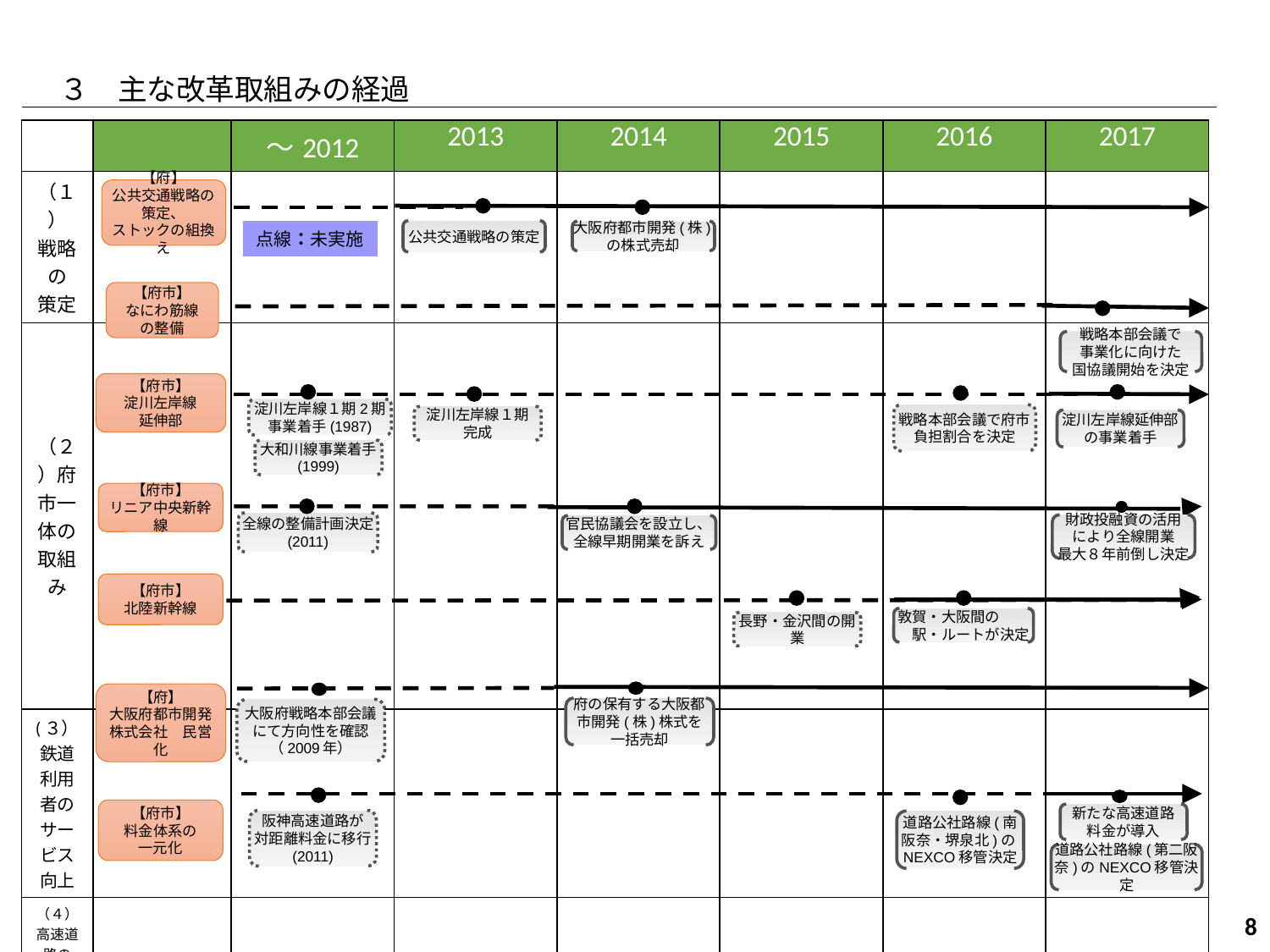

３　主な改革取組みの経過
|  |  | ～2012 | 2013 | 2014 | 2015 | 2016 | 2017 |
| --- | --- | --- | --- | --- | --- | --- | --- |
| （１） 戦略の 策定 |  |  |  |  |  |  |  |
| （２）府市一体の取組み |  |  |  |  |  |  |  |
| (３）鉄道 利用者の サービス向上 |  |  |  |  |  |  |  |
| （４） 高速道路の 料金体系一元化 |  |  |  |  |  |  |  |
【府】
公共交通戦略の
策定、
ストックの組換え
公共交通戦略の策定

大阪府都市開発(株)の株式売却
点線：未実施
【府市】
なにわ筋線
の整備

戦略本部会議で
事業化に向けた
国協議開始を決定
【府市】
淀川左岸線
延伸部

淀川左岸線１期2期
事業着手(1987)
戦略本部会議で府市
負担割合を決定
淀川左岸線１期
完成
淀川左岸線延伸部の事業着手
大和川線事業着手
(1999)
【府市】
リニア中央新幹線

全線の整備計画決定
(2011)
財政投融資の活用
により全線開業
最大８年前倒し決定
官民協議会を設立し、
全線早期開業を訴え
【府市】
北陸新幹線

敦賀・大阪間の　　　駅・ルートが決定
長野・金沢間の開業

【府】
大阪府都市開発株式会社　民営化
府の保有する大阪都市開発(株)株式を
一括売却
大阪府戦略本部会議にて方向性を確認
（2009年）

【府市】
料金体系の
一元化
新たな高速道路
料金が導入
阪神高速道路が
対距離料金に移行
(2011)
道路公社路線(南阪奈・堺泉北)のNEXCO移管決定
道路公社路線(第二阪奈)のNEXCO移管決定
8